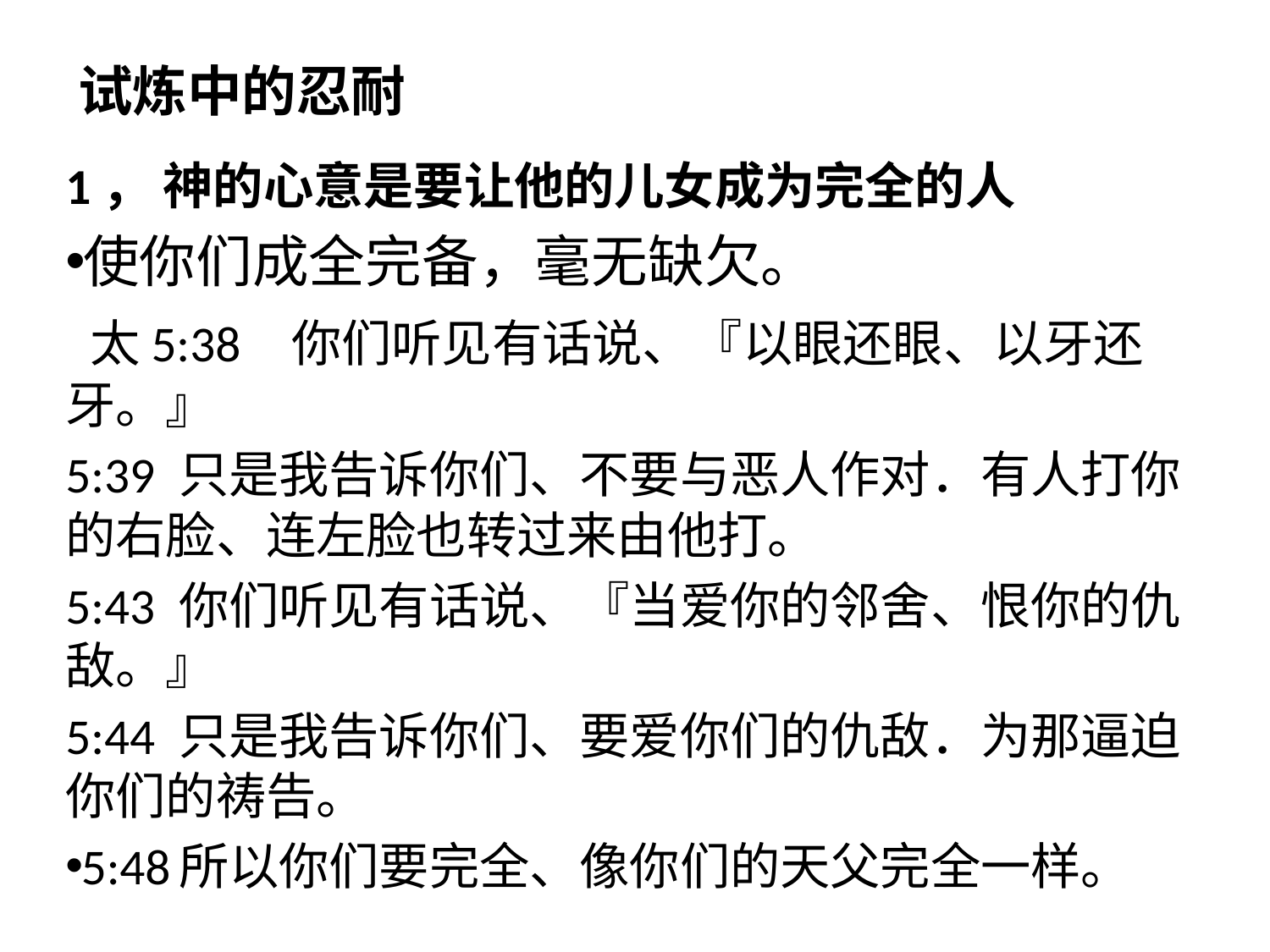

# 试炼中的忍耐
1， 神的心意是要让他的儿女成为完全的人
使你们成全完备，毫无缺欠。
 太5:38	你们听见有话说、『以眼还眼、以牙还牙。』
5:39	只是我告诉你们、不要与恶人作对．有人打你的右脸、连左脸也转过来由他打。
5:43	你们听见有话说、『当爱你的邻舍、恨你的仇敌。』
5:44	只是我告诉你们、要爱你们的仇敌．为那逼迫你们的祷告。
5:48	所以你们要完全、像你们的天父完全一样。